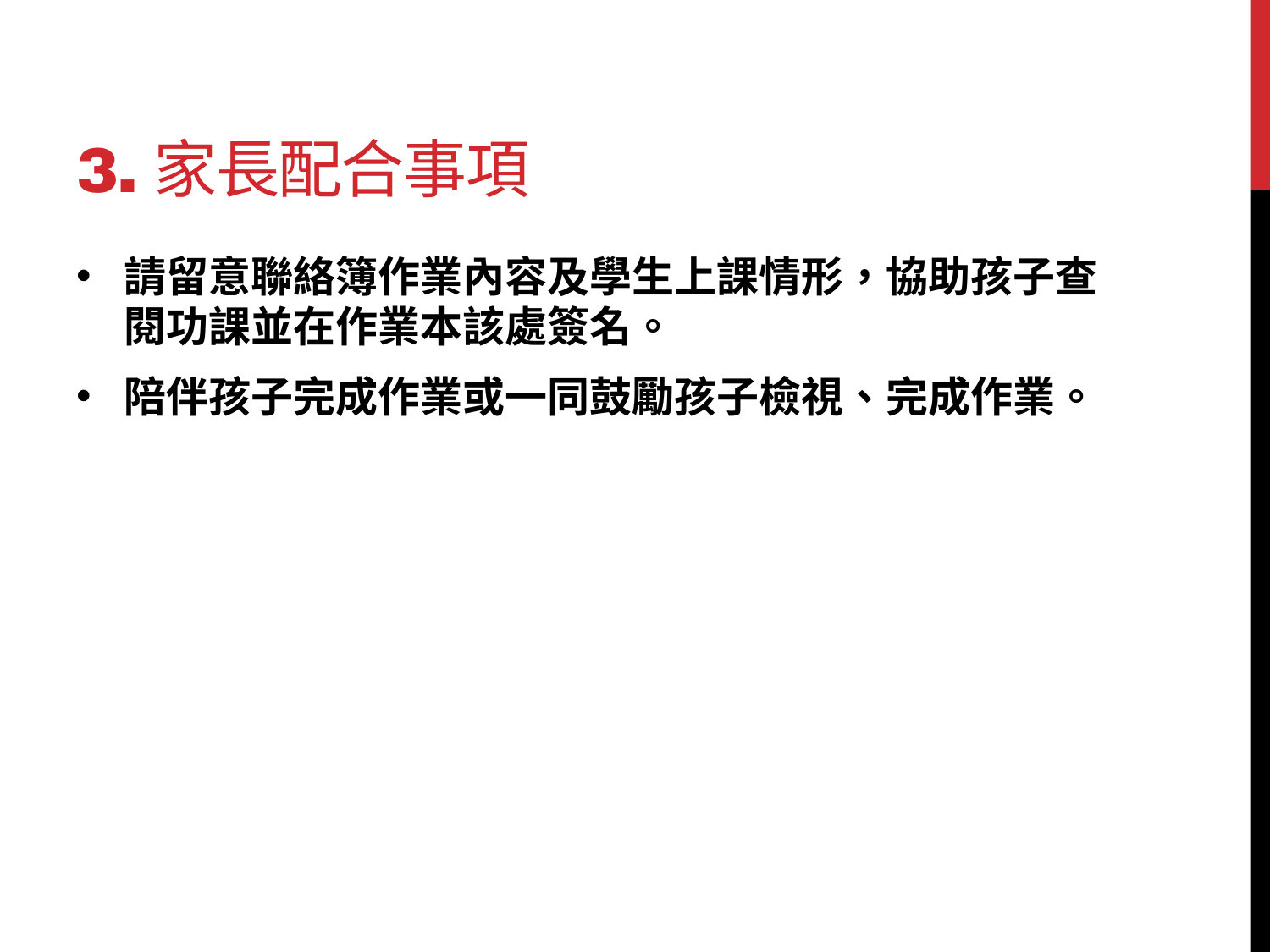

# 3.家長配合事項
請留意聯絡簿作業內容及學生上課情形，協助孩子查閱功課並在作業本該處簽名。
陪伴孩子完成作業或一同鼓勵孩子檢視、完成作業。